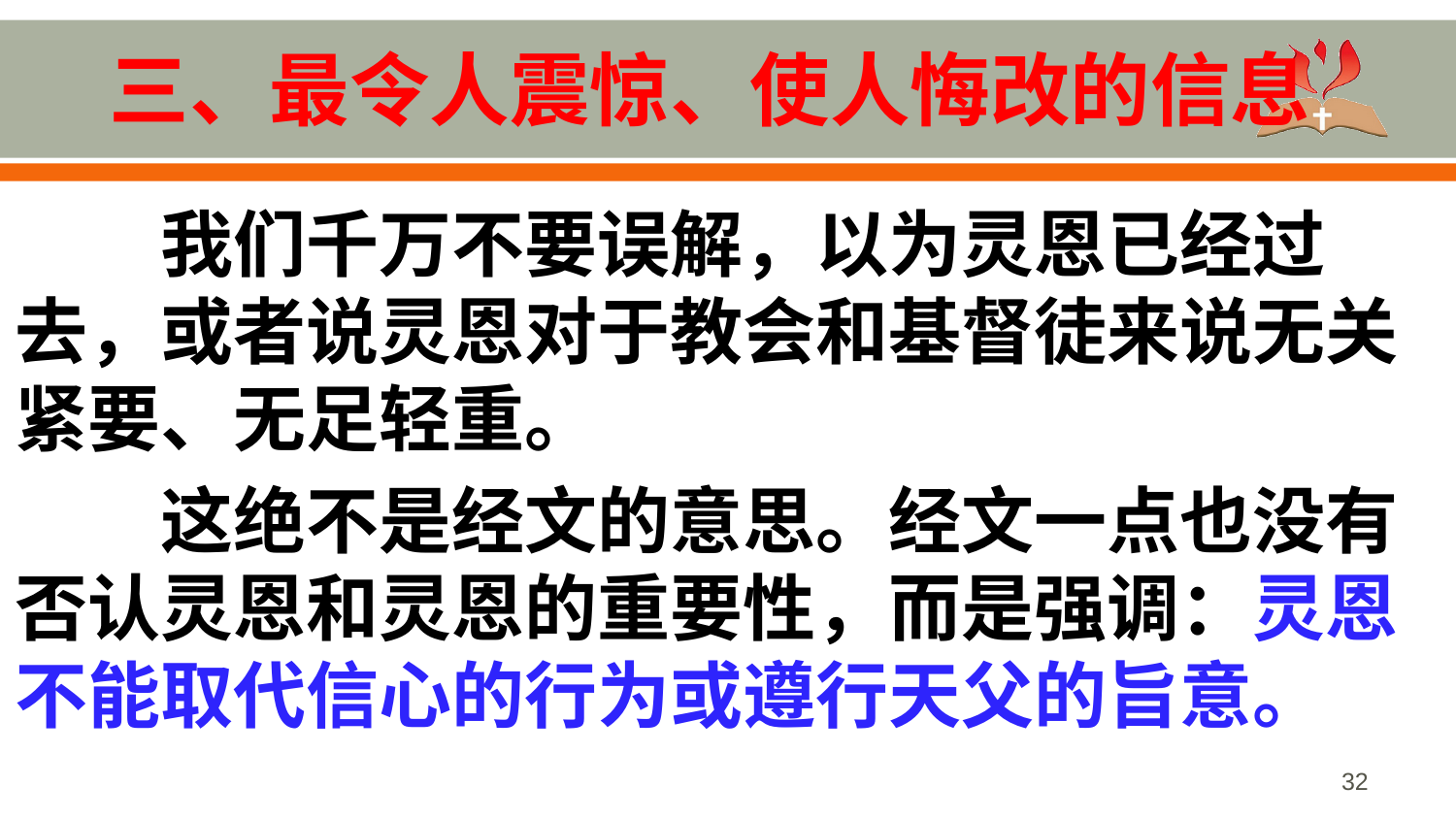

# 三、最令人震惊、使人悔改的信息
	我们千万不要误解，以为灵恩已经过去，或者说灵恩对于教会和基督徒来说无关紧要、无足轻重。
	这绝不是经文的意思。经文一点也没有否认灵恩和灵恩的重要性，而是强调：灵恩不能取代信心的行为或遵行天父的旨意。
32